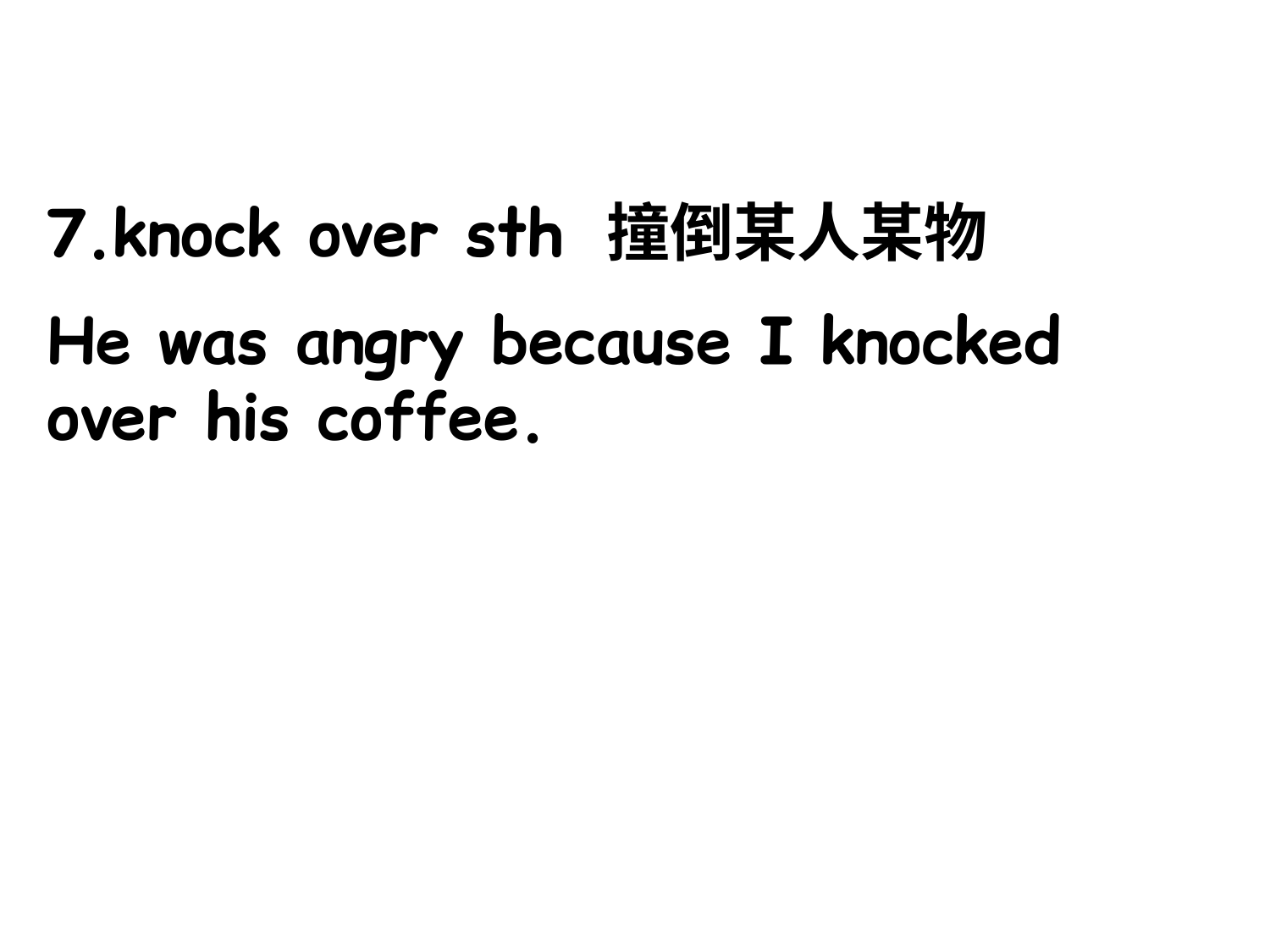

7.knock over sth 撞倒某人某物
He was angry because I knocked over his coffee.